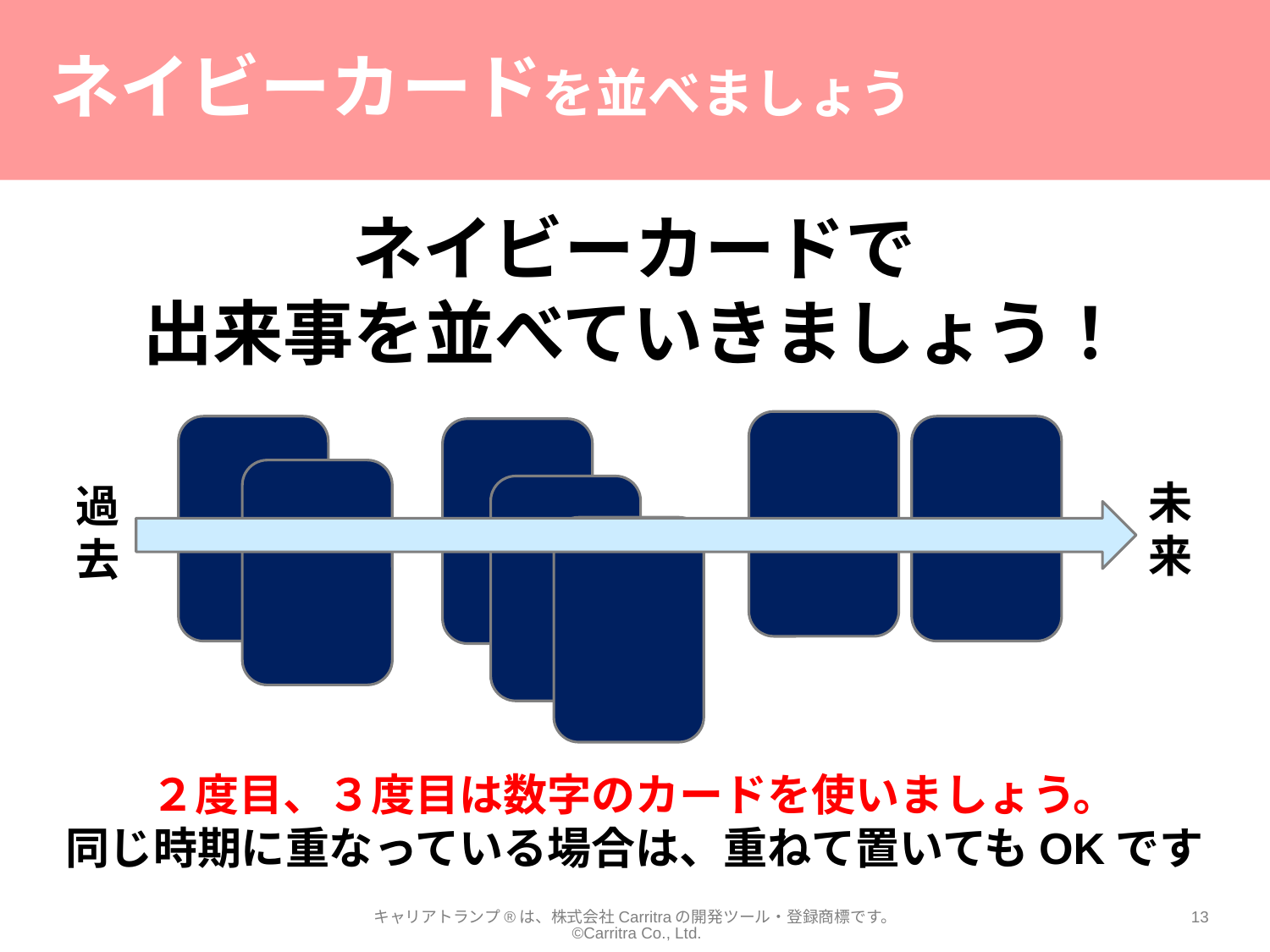

# ネイビーカードを並べましょう
ネイビーカードで
出来事を並べていきましょう！

未来
過去

２度目、３度目は数字のカードを使いましょう。
同じ時期に重なっている場合は、重ねて置いてもOKです